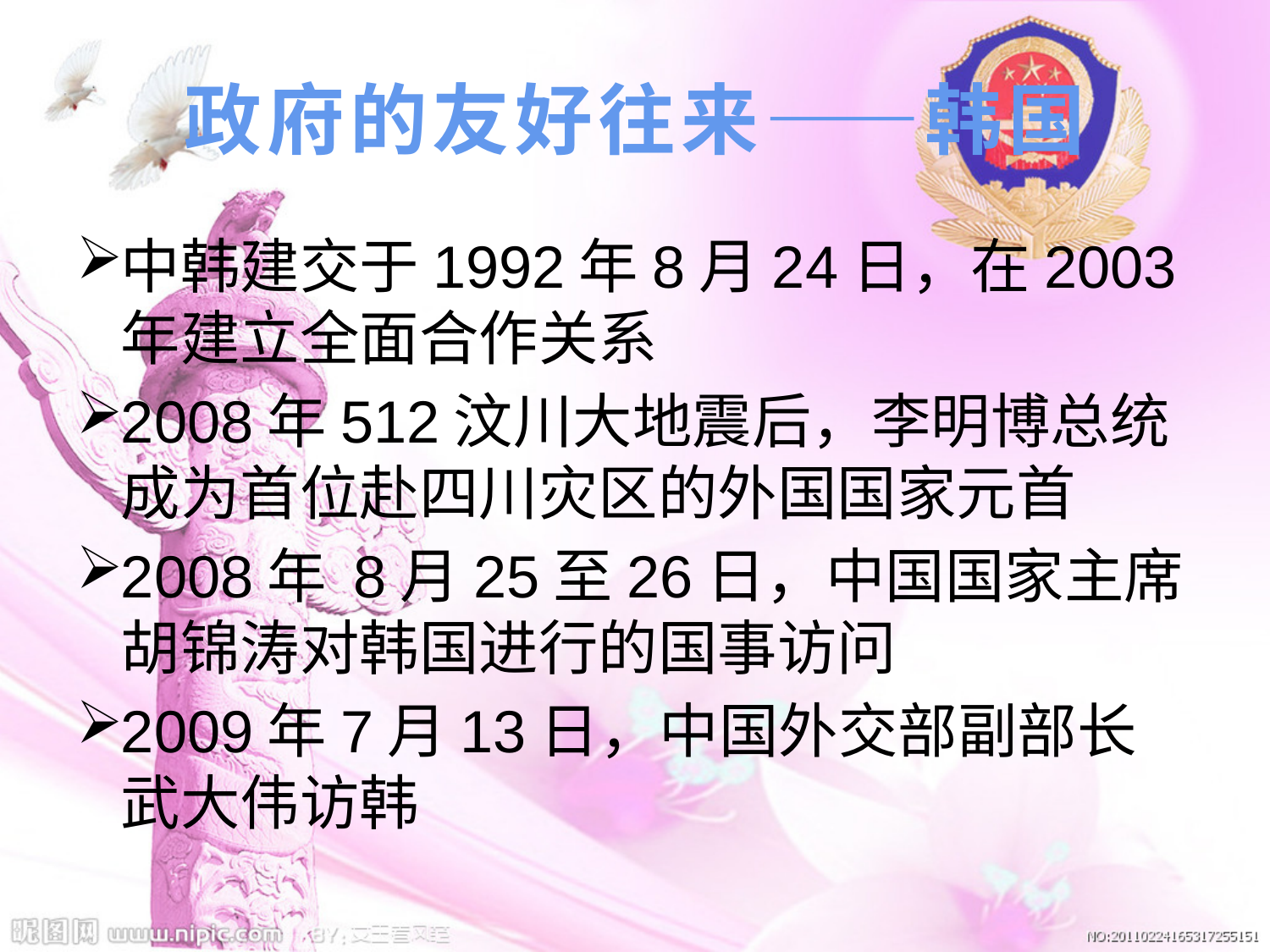

# 政府的友好往来——韩国
中韩建交于1992年8月24日，在2003年建立全面合作关系
2008年512汶川大地震后，李明博总统成为首位赴四川灾区的外国国家元首
2008年 8月25至26日，中国国家主席胡锦涛对韩国进行的国事访问
2009年7月13日，中国外交部副部长武大伟访韩